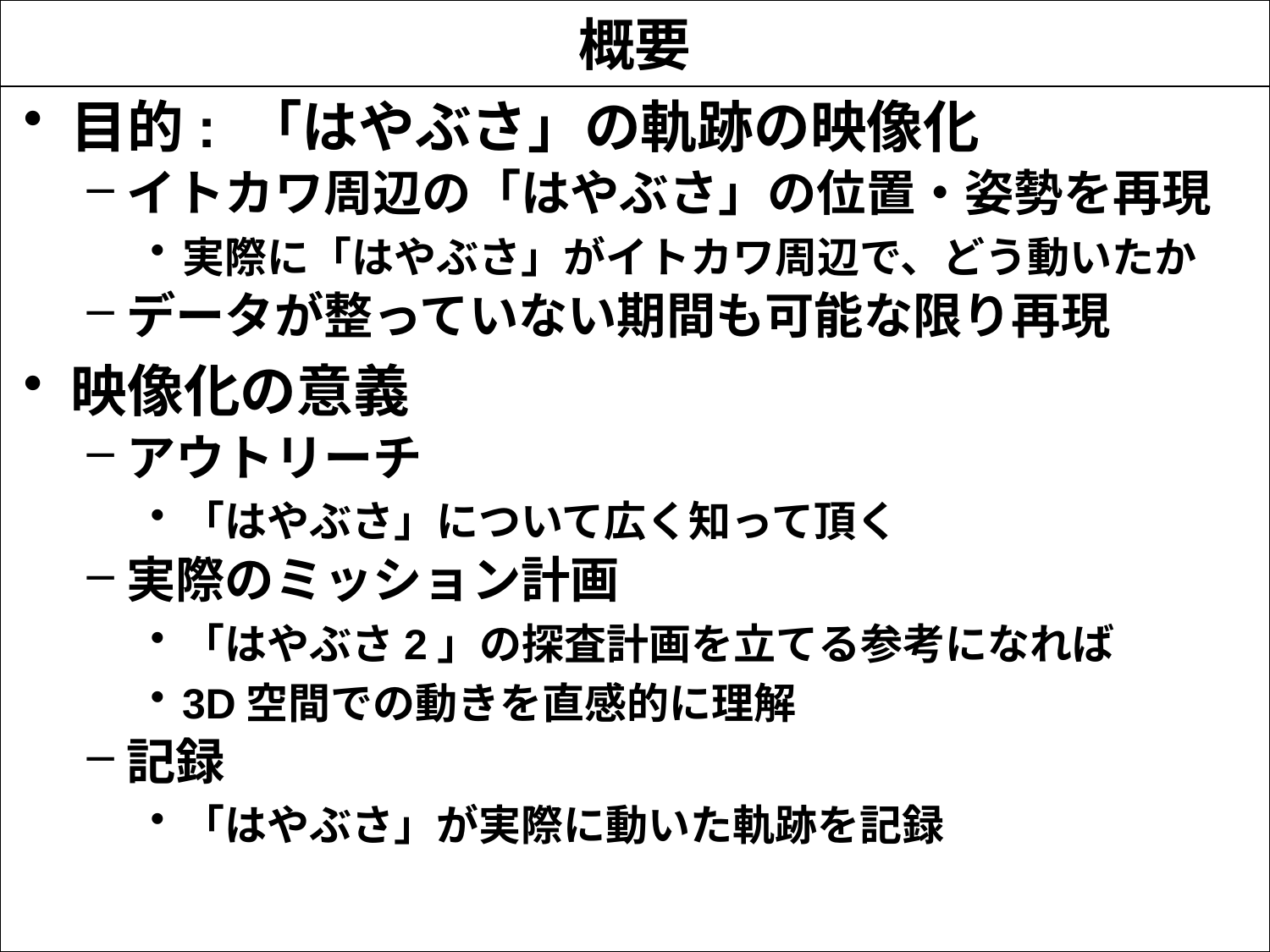

# 概要
目的: 「はやぶさ」の軌跡の映像化
イトカワ周辺の「はやぶさ」の位置・姿勢を再現
実際に「はやぶさ」がイトカワ周辺で、どう動いたか
データが整っていない期間も可能な限り再現
映像化の意義
アウトリーチ
「はやぶさ」について広く知って頂く
実際のミッション計画
「はやぶさ2」の探査計画を立てる参考になれば
3D空間での動きを直感的に理解
記録
「はやぶさ」が実際に動いた軌跡を記録